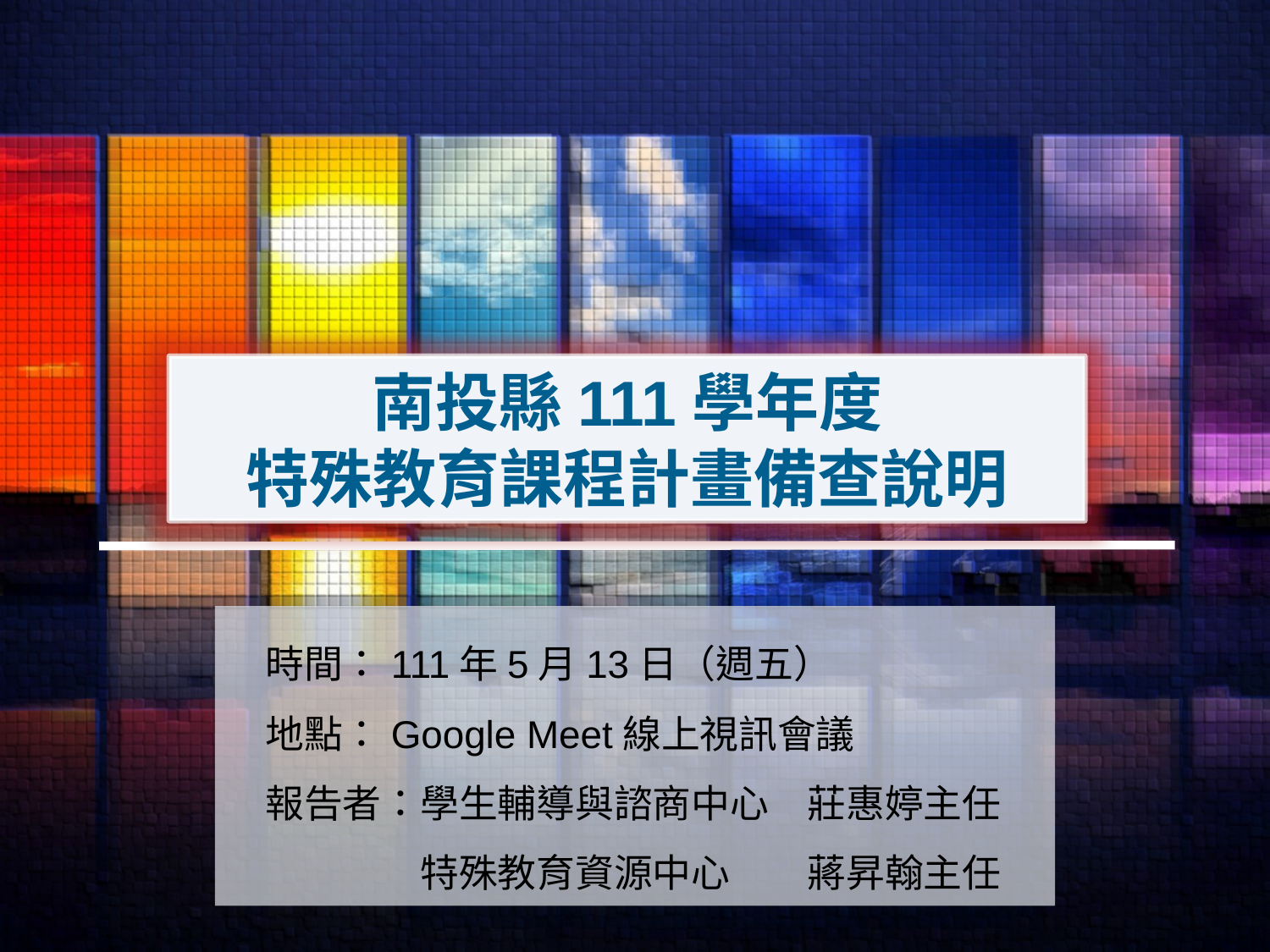

南投縣111學年度
特殊教育課程計畫備查說明
時間：111年5月13日（週五）
地點：Google Meet線上視訊會議
報告者：學生輔導與諮商中心　莊惠婷主任
　　　　特殊教育資源中心　　蔣昇翰主任